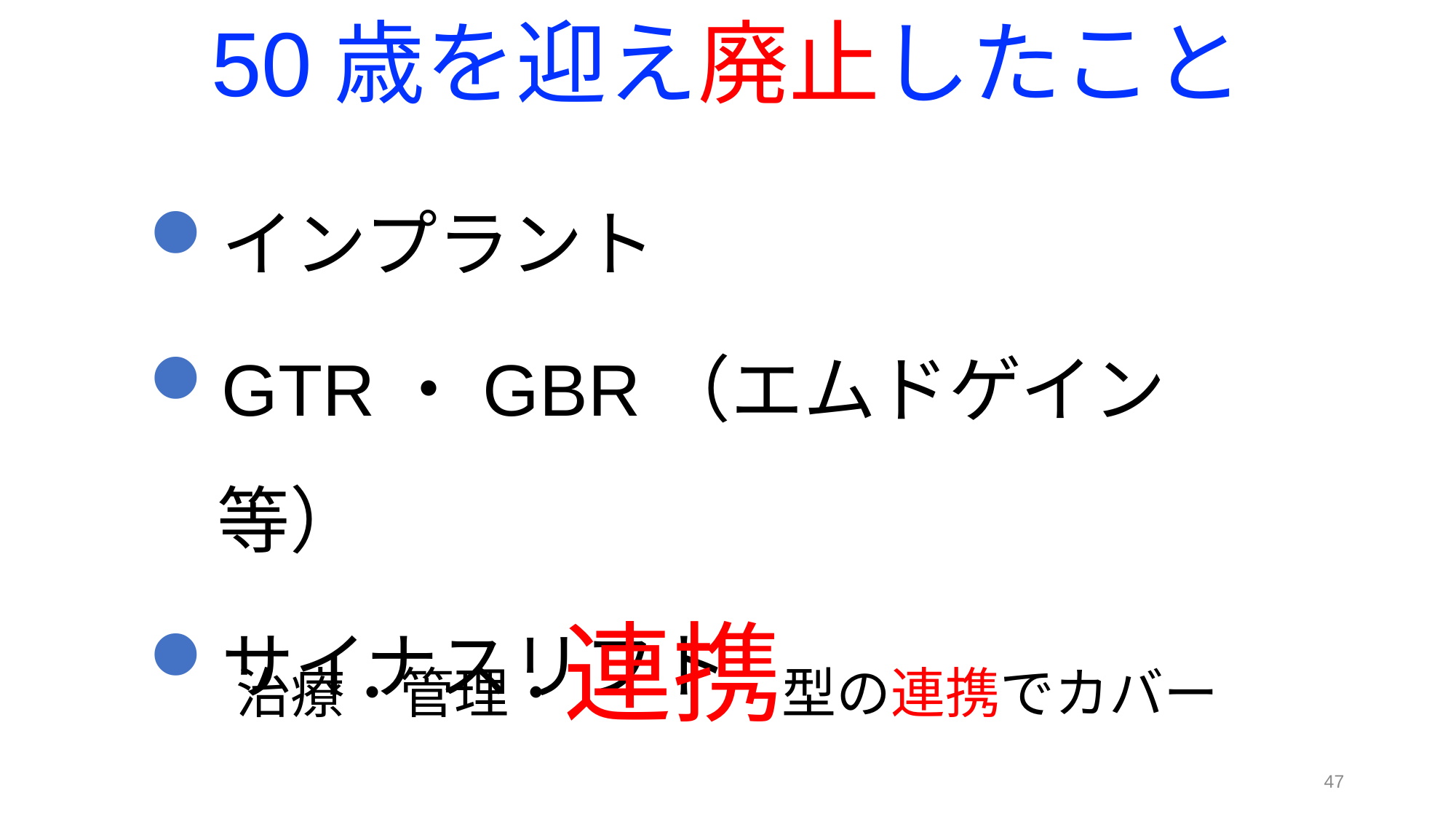

50歳を迎え廃止したこと
インプラント
GTR・GBR（エムドゲイン等）
サイナスリフト
治療・管理・連携型の連携でカバー

47